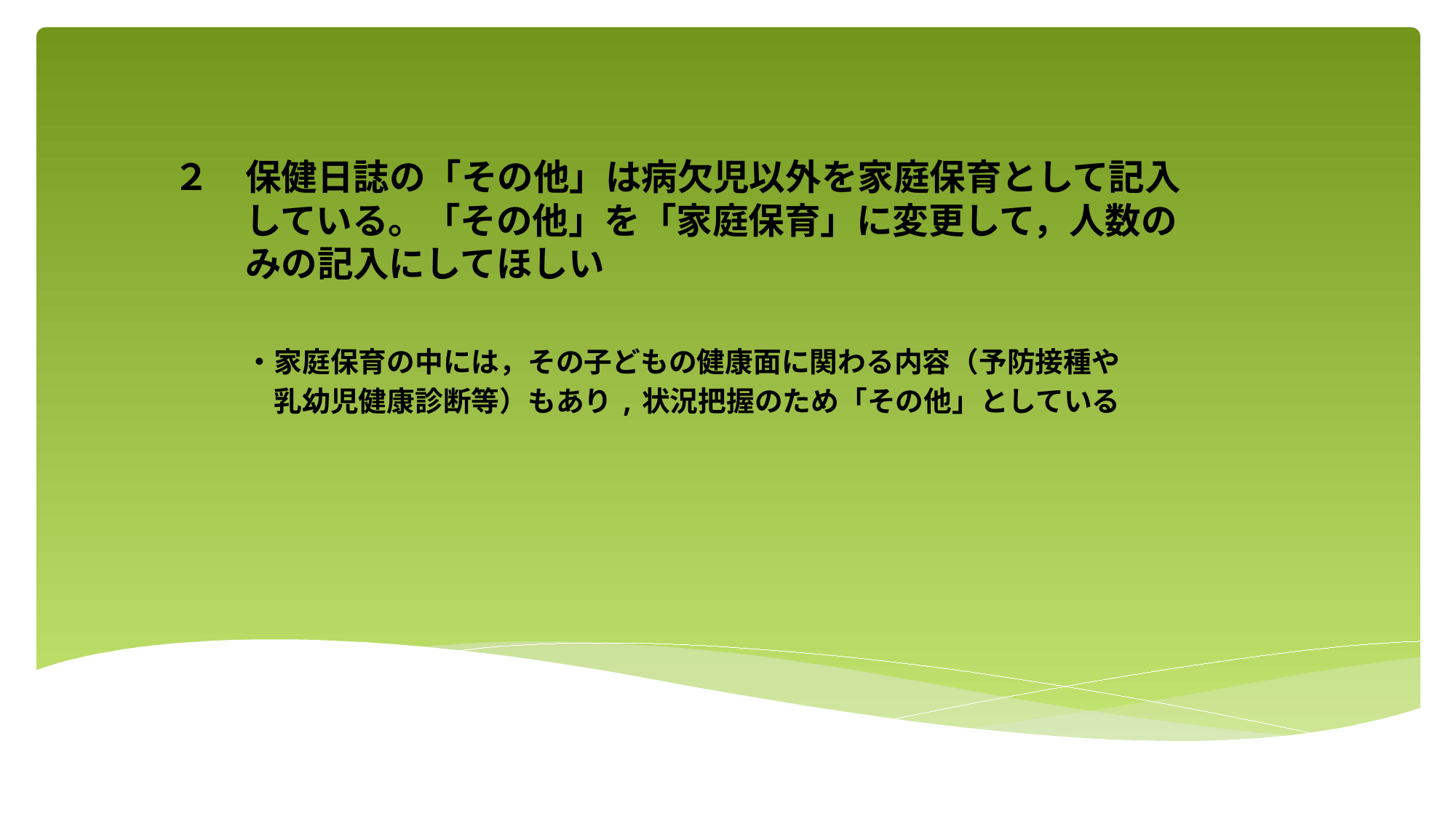

# ２　保健日誌の「その他」は病欠児以外を家庭保育として記入　　 　　している。「その他」を「家庭保育」に変更して，人数の　　 　　みの記入にしてほしい
・家庭保育の中には，その子どもの健康面に関わる内容（予防接種や
　乳幼児健康診断等）もあり,状況把握のため「その他」としている